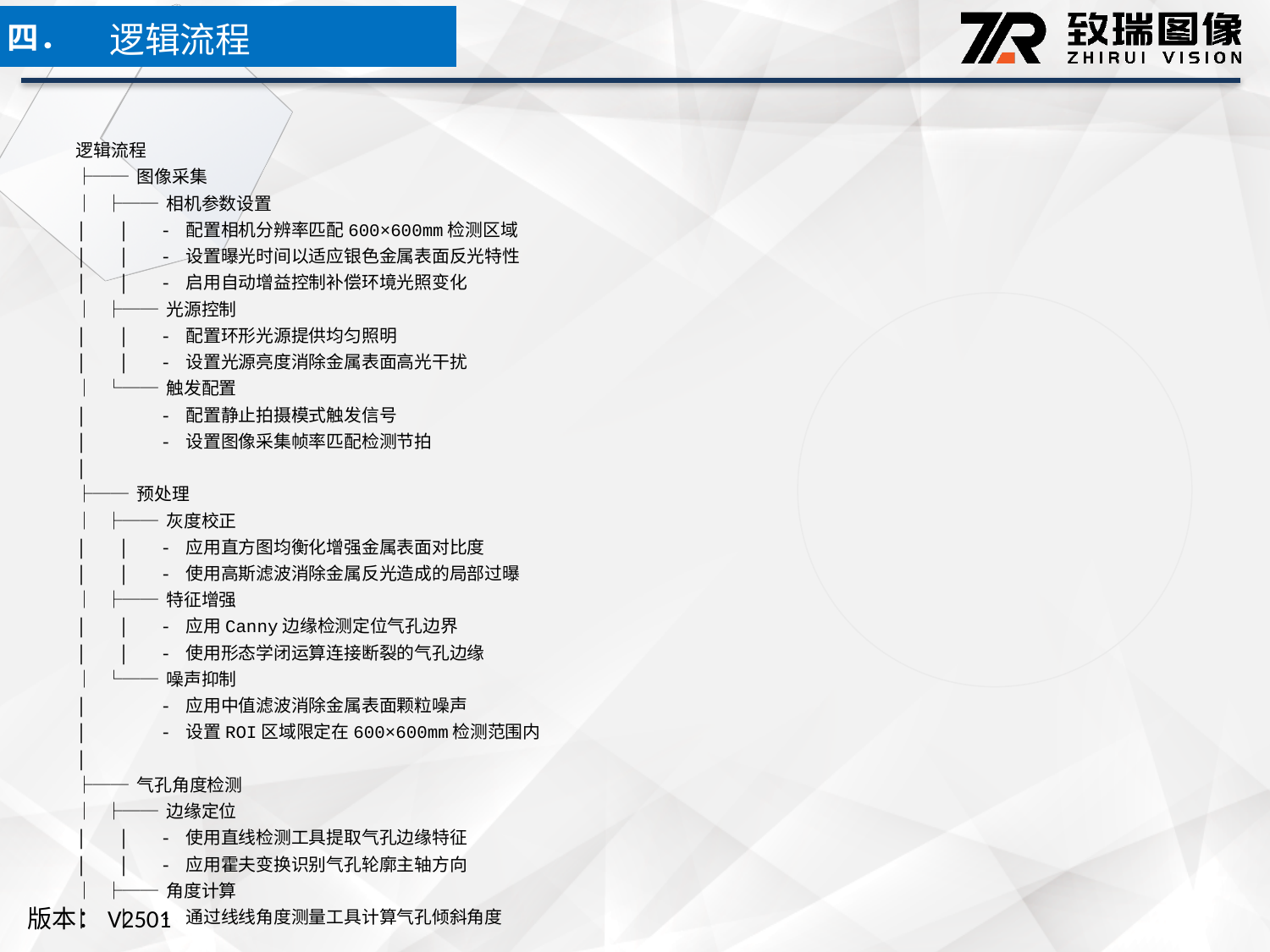

逻辑流程
四．

逻辑流程
├── 图像采集
│   ├── 相机参数设置
│   │   - 配置相机分辨率匹配600×600mm检测区域
│   │   - 设置曝光时间以适应银色金属表面反光特性
│   │   - 启用自动增益控制补偿环境光照变化
│   ├── 光源控制
│   │   - 配置环形光源提供均匀照明
│   │   - 设置光源亮度消除金属表面高光干扰
│   └── 触发配置
│       - 配置静止拍摄模式触发信号
│       - 设置图像采集帧率匹配检测节拍
│
├── 预处理
│   ├── 灰度校正
│   │   - 应用直方图均衡化增强金属表面对比度
│   │   - 使用高斯滤波消除金属反光造成的局部过曝
│   ├── 特征增强
│   │   - 应用Canny边缘检测定位气孔边界
│   │   - 使用形态学闭运算连接断裂的气孔边缘
│   └── 噪声抑制
│       - 应用中值滤波消除金属表面颗粒噪声
│       - 设置ROI区域限定在600×600mm检测范围内
│
├── 气孔角度检测
│   ├── 边缘定位
│   │   - 使用直线检测工具提取气孔边缘特征
│   │   - 应用霍夫变换识别气孔轮廓主轴方向
│   ├── 角度计算
│   │   - 通过线线角度测量工具计算气孔倾斜角度